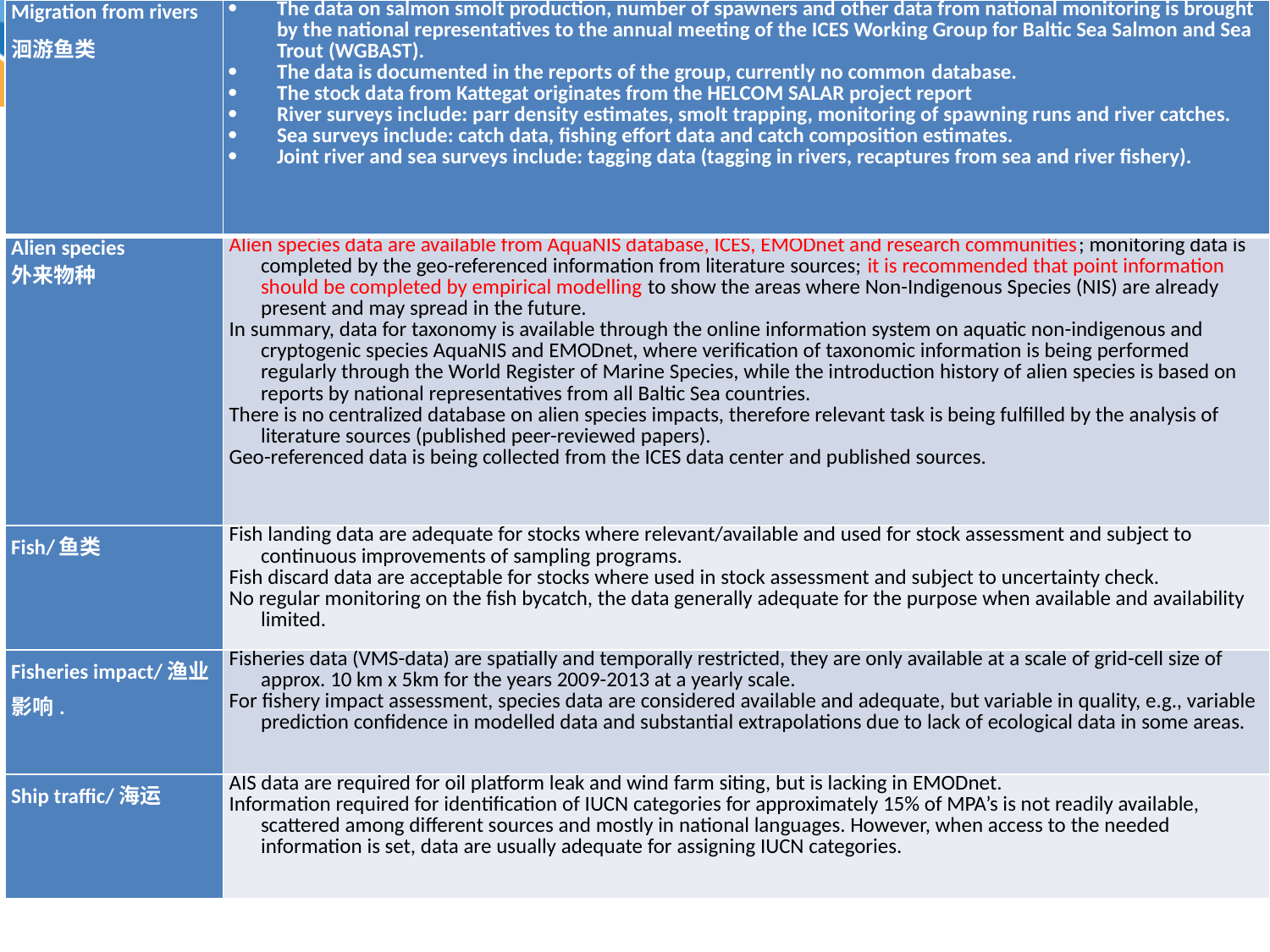

| Migration from rivers 洄游鱼类 | The data on salmon smolt production, number of spawners and other data from national monitoring is brought by the national representatives to the annual meeting of the ICES Working Group for Baltic Sea Salmon and Sea Trout (WGBAST). The data is documented in the reports of the group, currently no common database. The stock data from Kattegat originates from the HELCOM SALAR project report River surveys include: parr density estimates, smolt trapping, monitoring of spawning runs and river catches. Sea surveys include: catch data, fishing effort data and catch composition estimates. Joint river and sea surveys include: tagging data (tagging in rivers, recaptures from sea and river fishery). |
| --- | --- |
| Alien species 外来物种 | Alien species data are available from AquaNIS database, ICES, EMODnet and research communities; monitoring data is completed by the geo-referenced information from literature sources; it is recommended that point information should be completed by empirical modelling to show the areas where Non-Indigenous Species (NIS) are already present and may spread in the future. In summary, data for taxonomy is available through the online information system on aquatic non-indigenous and cryptogenic species AquaNIS and EMODnet, where verification of taxonomic information is being performed regularly through the World Register of Marine Species, while the introduction history of alien species is based on reports by national representatives from all Baltic Sea countries. There is no centralized database on alien species impacts, therefore relevant task is being fulfilled by the analysis of literature sources (published peer-reviewed papers). Geo-referenced data is being collected from the ICES data center and published sources. |
| Fish/鱼类 | Fish landing data are adequate for stocks where relevant/available and used for stock assessment and subject to continuous improvements of sampling programs. Fish discard data are acceptable for stocks where used in stock assessment and subject to uncertainty check. No regular monitoring on the fish bycatch, the data generally adequate for the purpose when available and availability limited. |
| Fisheries impact/渔业影响. | Fisheries data (VMS-data) are spatially and temporally restricted, they are only available at a scale of grid-cell size of approx. 10 km x 5km for the years 2009-2013 at a yearly scale. For fishery impact assessment, species data are considered available and adequate, but variable in quality, e.g., variable prediction confidence in modelled data and substantial extrapolations due to lack of ecological data in some areas. |
| Ship traffic/海运 | AIS data are required for oil platform leak and wind farm siting, but is lacking in EMODnet. Information required for identification of IUCN categories for approximately 15% of MPA’s is not readily available, scattered among different sources and mostly in national languages. However, when access to the needed information is set, data are usually adequate for assigning IUCN categories. |